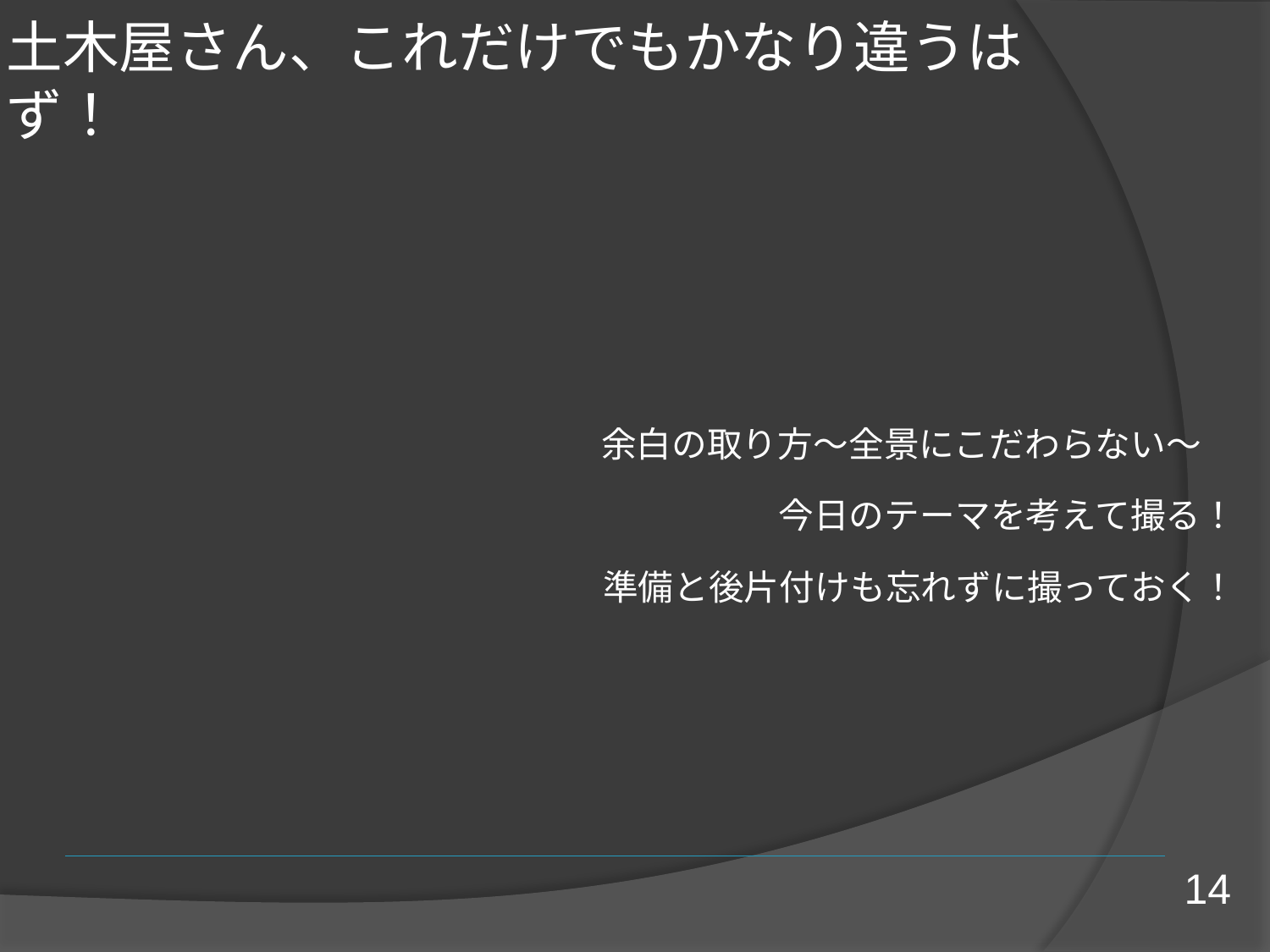

# 土木屋さん、これだけでもかなり違うはず！
余白の取り方～全景にこだわらない～
今日のテーマを考えて撮る！
準備と後片付けも忘れずに撮っておく！
14